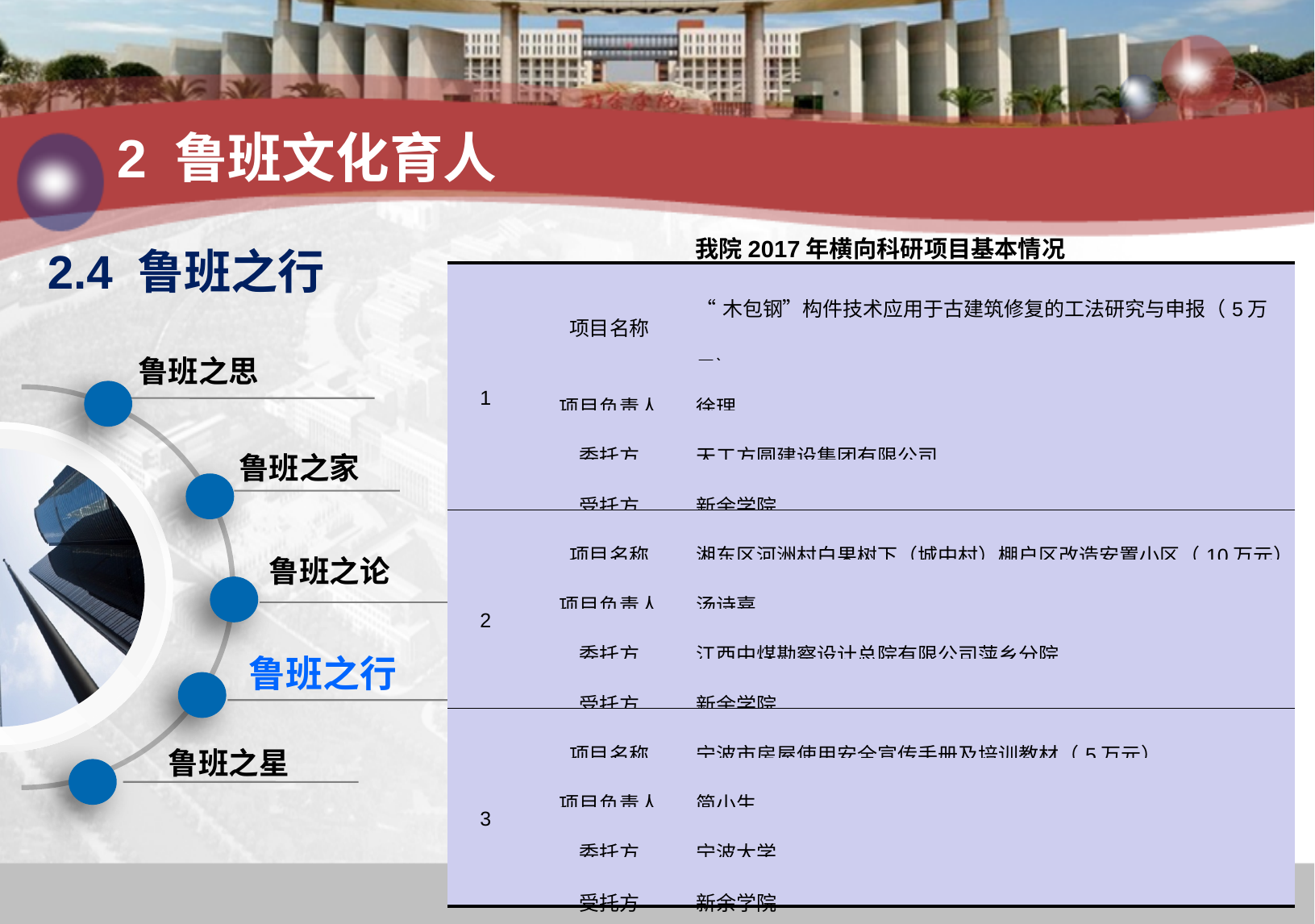

2 鲁班文化育人
我院2017年横向科研项目基本情况
2.4 鲁班之行

| 1 | 项目名称 | “木包钢”构件技术应用于古建筑修复的工法研究与申报（5万元） |
| --- | --- | --- |
|  | 项目负责人 | 徐理 |
|  | 委托方 | 天工方圆建设集团有限公司 |
|  | 受托方 | 新余学院 |
| 2 | 项目名称 | 湘东区河洲村白果树下（城中村）棚户区改造安置小区（10万元） |
|  | 项目负责人 | 汤诗嘉 |
|  | 委托方 | 江西中煤勘察设计总院有限公司萍乡分院 |
|  | 受托方 | 新余学院 |
| 3 | 项目名称 | 宁波市房屋使用安全宣传手册及培训教材（5万元） |
|  | 项目负责人 | 简小生 |
|  | 委托方 | 宁波大学 |
|  | 受托方 | 新余学院 |
鲁班之思

鲁班之家

鲁班之论

鲁班之行

鲁班之星